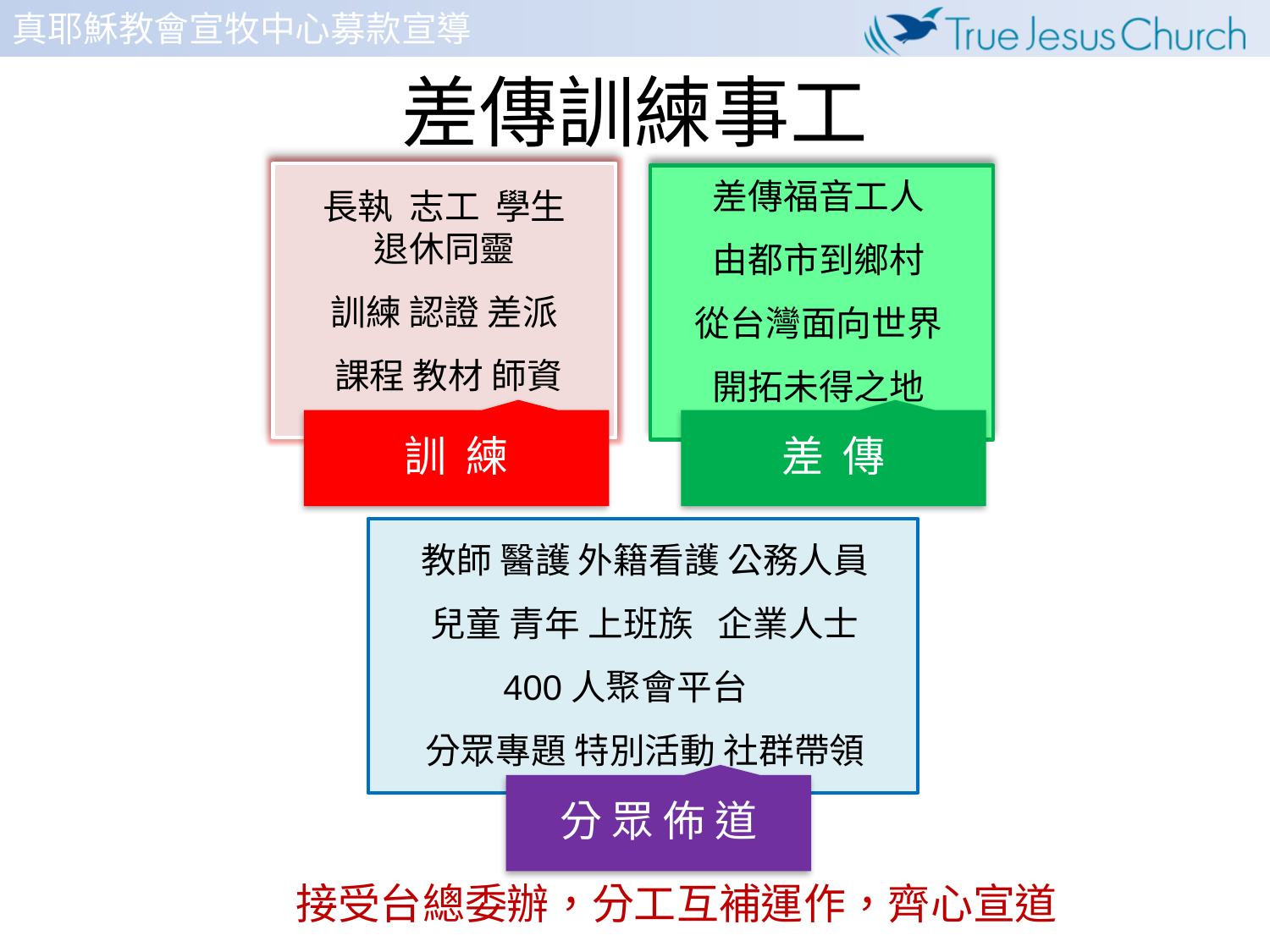

# 差傳訓練事工

長執  志工  學生  退休同靈
訓練 認證 差派
課程 教材 師資

差傳福音工人
由都市到鄉村
從台灣面向世界
開拓未得之地
訓  練
差  傳

教師 醫護 外籍看護 公務人員
兒童 青年 上班族   企業人士
400人聚會平台
分眾專題 特別活動 社群帶領
分 眾 佈 道
接受台總委辦，分工互補運作，齊心宣道